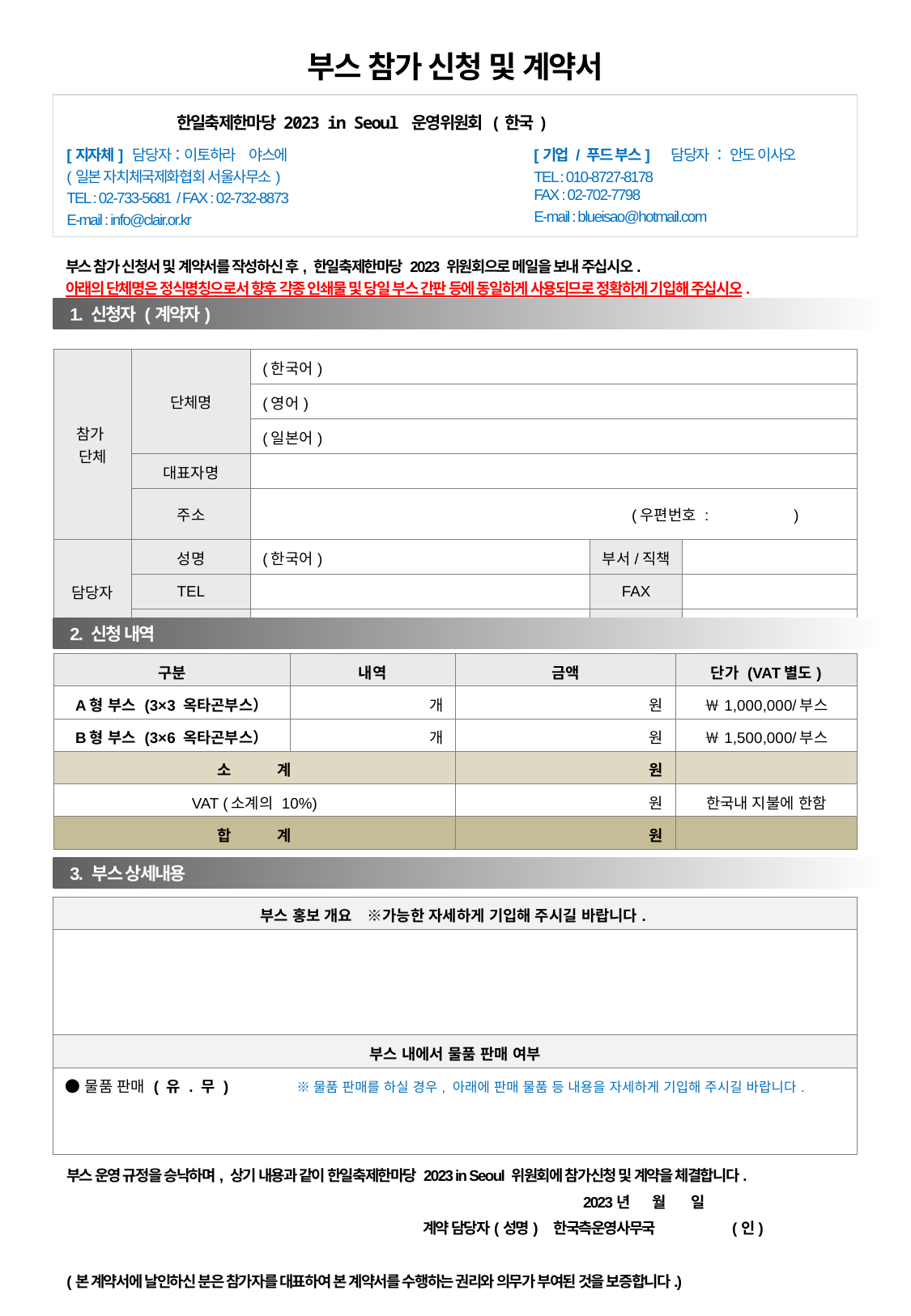

부스 참가 신청 및 계약서
                                한일축제한마당 2023 in Seoul 운영위원회 (한국)

[지자체]  담당자：이토하라　야스에
(일본 자치체국제화협회 서울사무소)
TEL : 02-733-5681  / FAX : 02-732-8873
E-mail : info@clair.or.kr
[기업 / 푸드 부스]　 담당자 ： 안도 이사오
TEL : 010-8727-8178
FAX : 02-702-7798
E-mail : blueisao@hotmail.com
부스 참가 신청서 및 계약서를 작성하신 후, 한일축제한마당 2023 위원회으로 메일을 보내 주십시오.
아래의 단체명은 정식명칭으로서 향후 각종 인쇄물 및 당일 부스 간판 등에 동일하게 사용되므로 정확하게 기입해 주십시오.
 1. 신청자 (계약자)
| 참가 단체 | 단체명 | (한국어) |  |  |
| --- | --- | --- | --- | --- |
|  |  | (영어) |  |  |
|  |  | (일본어) |  |  |
|  | 대표자명 |  |  |  |
|  | 주소 | (우편번호 : ) |  |  |
| 담당자 | 성명 | (한국어) | 부서/직책 |  |
|  | TEL |  | FAX |  |
|  | e-mail |  | Mobile |  |
 2. 신청 내역
| 구분 | 내역 | 금액 | 단가 (VAT별도) |
| --- | --- | --- | --- |
| A형 부스 (3×3 옥타곤부스） | 개 | 원 | ￦1,000,000/부스 |
| B형 부스 (3×6 옥타곤부스） | 개 | 원 | ￦1,500,000/부스 |
| 소　　　계 |  | 원 |  |
| VAT (소계의 10%) |  | 원 | 한국내 지불에 한함 |
| 합　　　계 |  | 원 |  |
 3. 부스 상세내용
| 부스 홍보 개요　※가능한 자세하게 기입해 주시길 바랍니다. |
| --- |
|  |
| 부스 내에서 물품 판매 여부 |
| ●물품 판매 ( 유 . 무 )　　 ※ 물품 판매를 하실 경우, 아래에 판매 물품 등 내용을 자세하게 기입해 주시길 바랍니다. |
부스 운영 규정을 승낙하며, 상기 내용과 같이 한일축제한마당 2023 in Seoul 위원회에 참가신청 및 계약을 체결합니다.
                                                                                                                         		          2023년        월         일
	                                                                               계약 담당자(성명)    한국측운영사무국                         (인)

(본 계약서에 날인하신 분은 참가자를 대표하여 본 계약서를 수행하는 권리와 의무가 부여된 것을 보증합니다.)